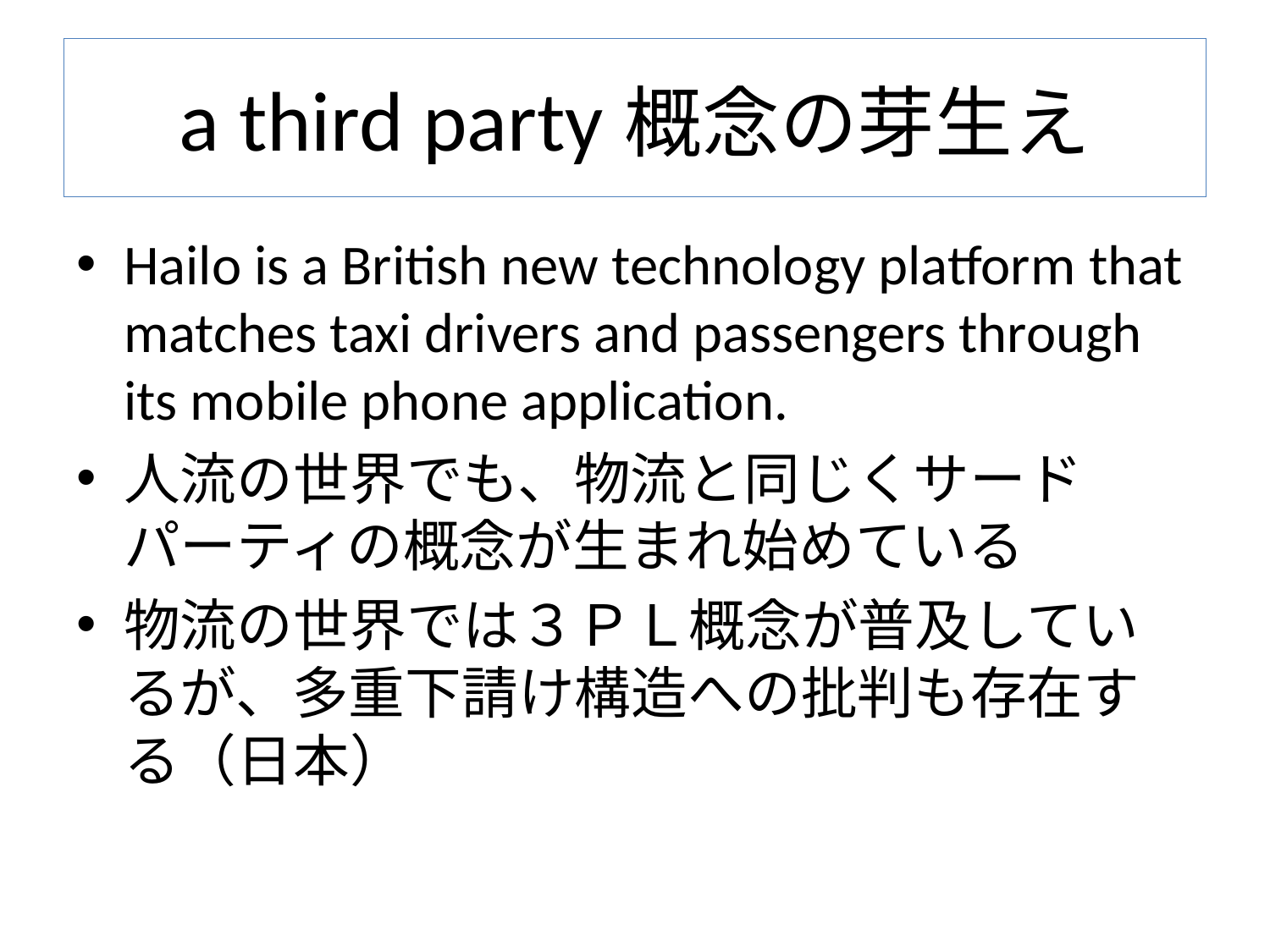

# a third party概念の芽生え
Hailo is a British new technology platform that matches taxi drivers and passengers through its mobile phone application.
人流の世界でも、物流と同じくサードパーティの概念が生まれ始めている
物流の世界では３ＰＬ概念が普及しているが、多重下請け構造への批判も存在する（日本）